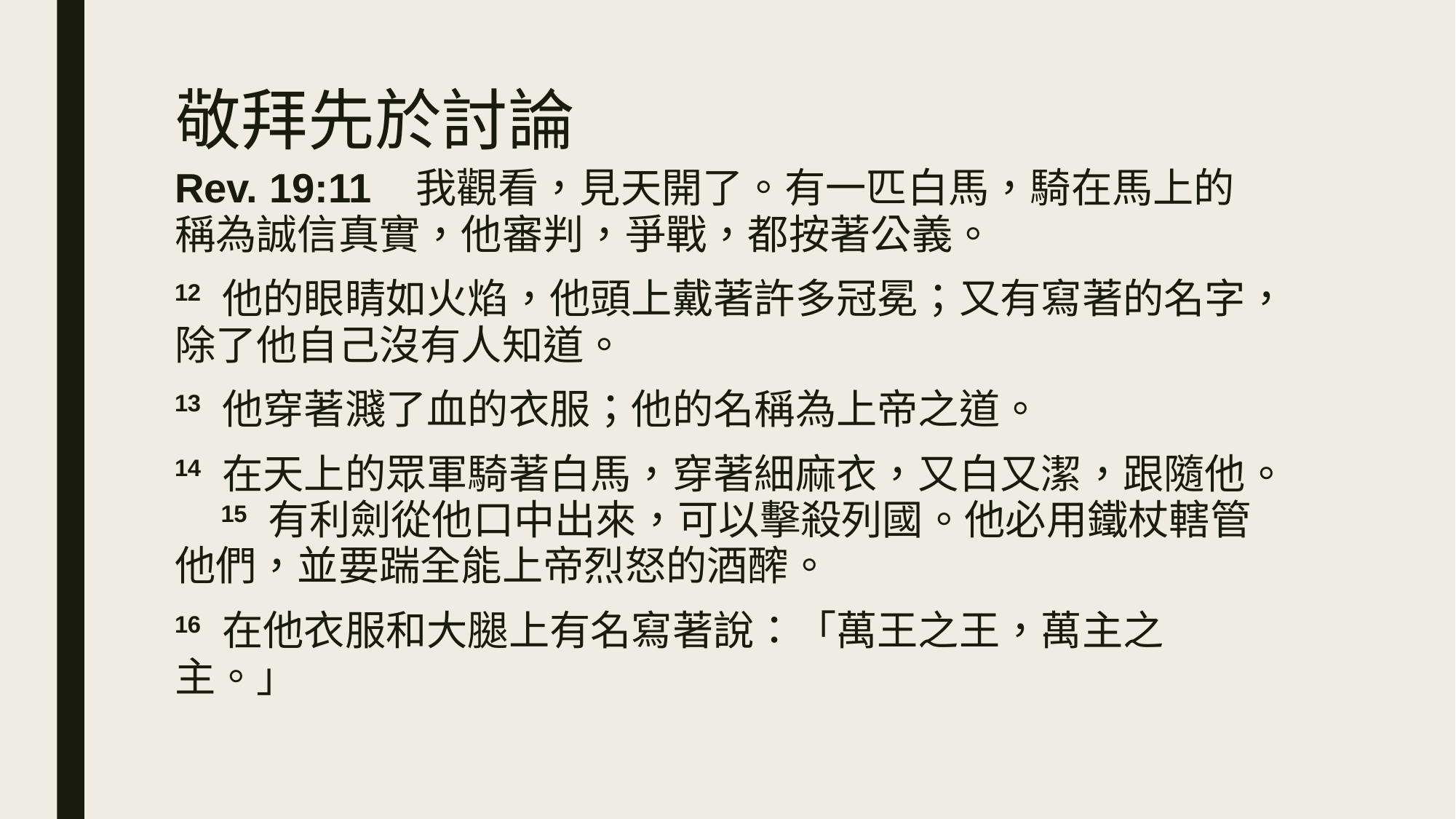

# 敬拜先於討論
Rev. 19:11   我觀看，見天開了。有一匹白馬，騎在馬上的稱為誠信真實，他審判，爭戰，都按著公義。
12 他的眼睛如火焰，他頭上戴著許多冠冕；又有寫著的名字，除了他自己沒有人知道。
13 他穿著濺了血的衣服；他的名稱為上帝之道。
14 在天上的眾軍騎著白馬，穿著細麻衣，又白又潔，跟隨他。    15 有利劍從他口中出來，可以擊殺列國。他必用鐵杖轄管他們，並要踹全能上帝烈怒的酒醡。
16 在他衣服和大腿上有名寫著說：「萬王之王，萬主之主。」